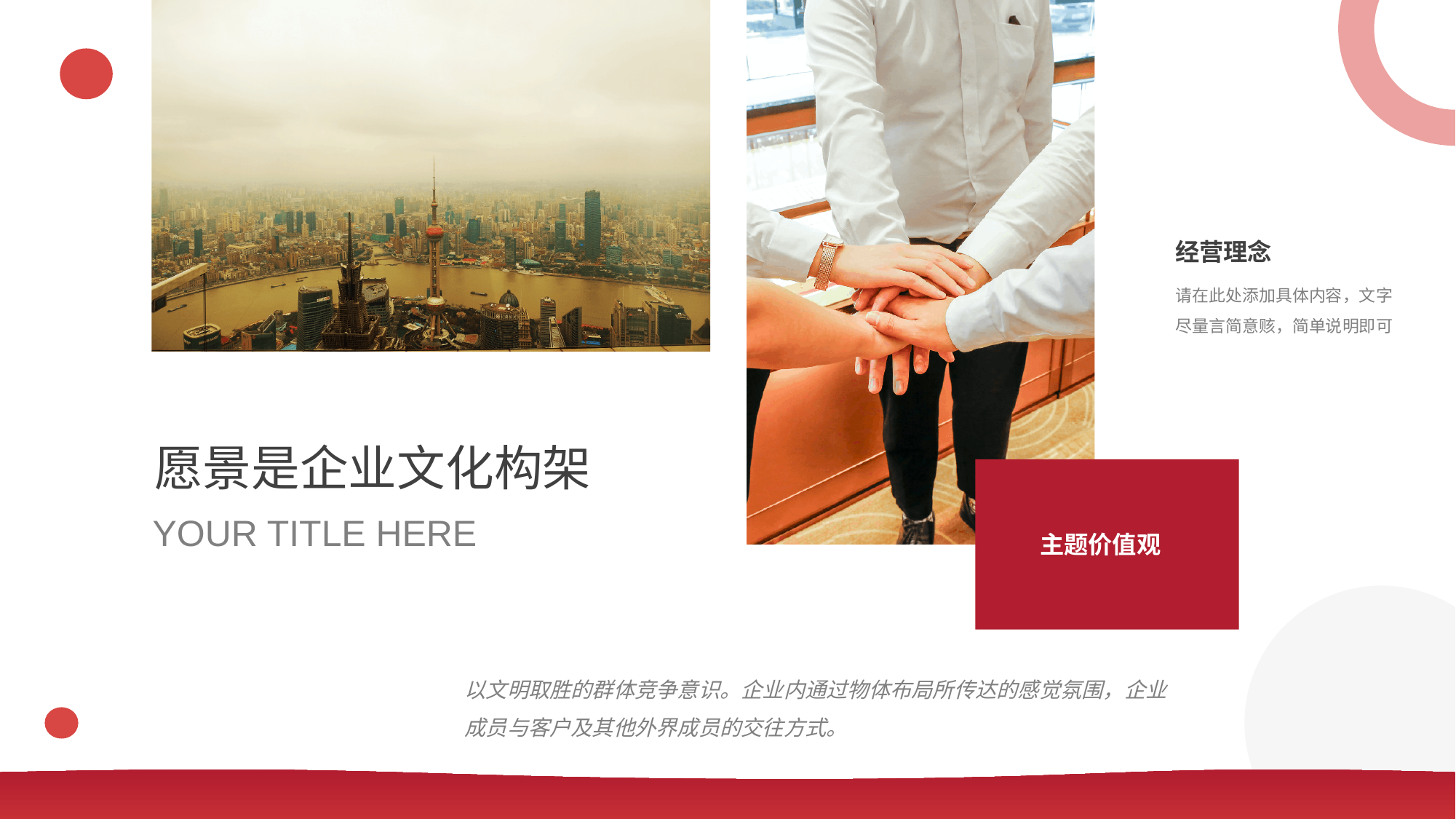

输入您的标题

经营理念
请在此处添加具体内容，文字尽量言简意赅，简单说明即可
愿景是企业文化构架

YOUR TITLE HERE
主题价值观
以文明取胜的群体竞争意识。企业内通过物体布局所传达的感觉氛围，企业成员与客户及其他外界成员的交往方式。